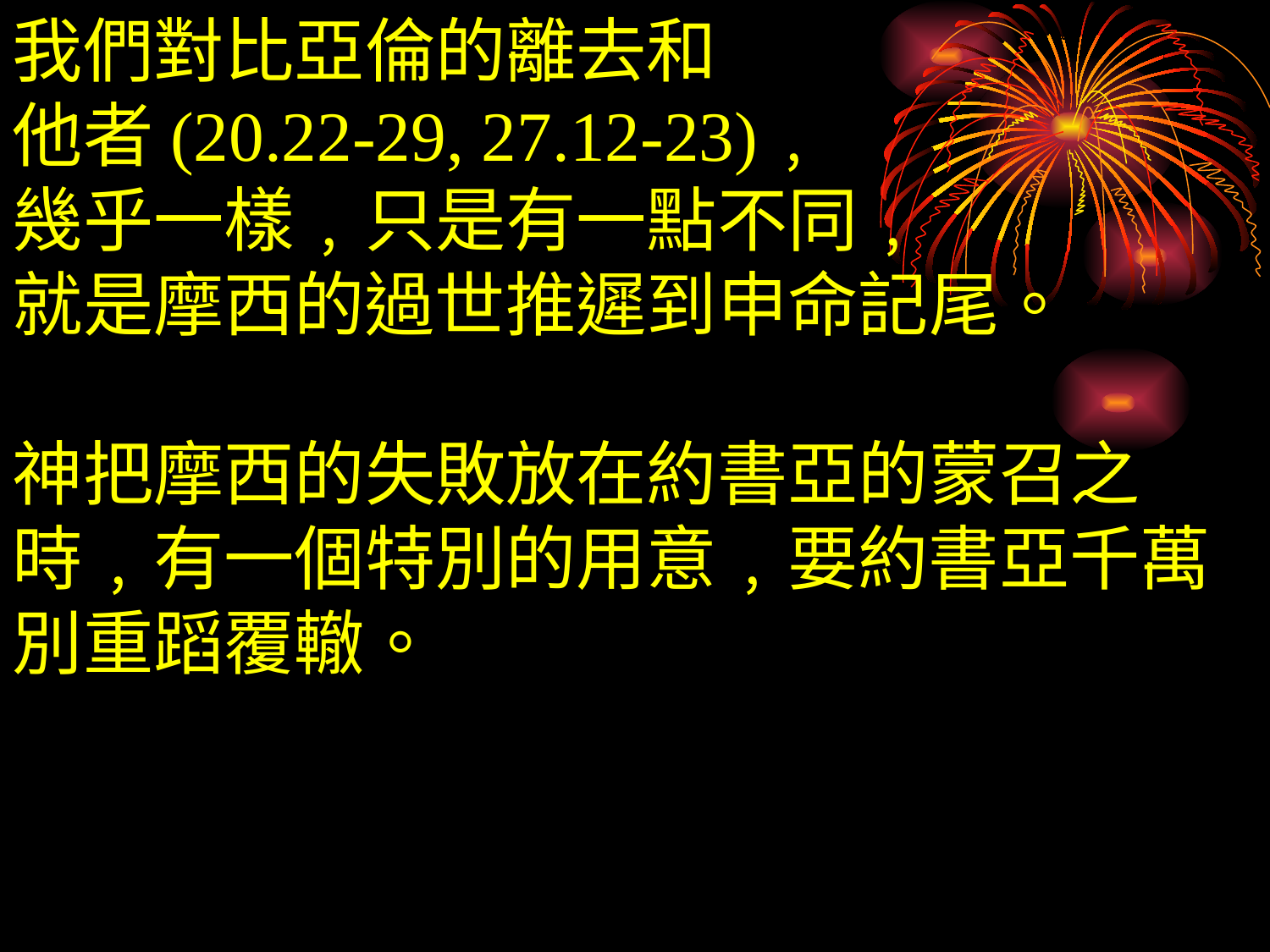

我們對比亞倫的離去和
他者(20.22-29, 27.12-23)﹐
幾乎一樣﹐只是有一點不同﹐
就是摩西的過世推遲到申命記尾。

神把摩西的失敗放在約書亞的蒙召之時﹐有一個特別的用意﹐要約書亞千萬別重蹈覆轍。